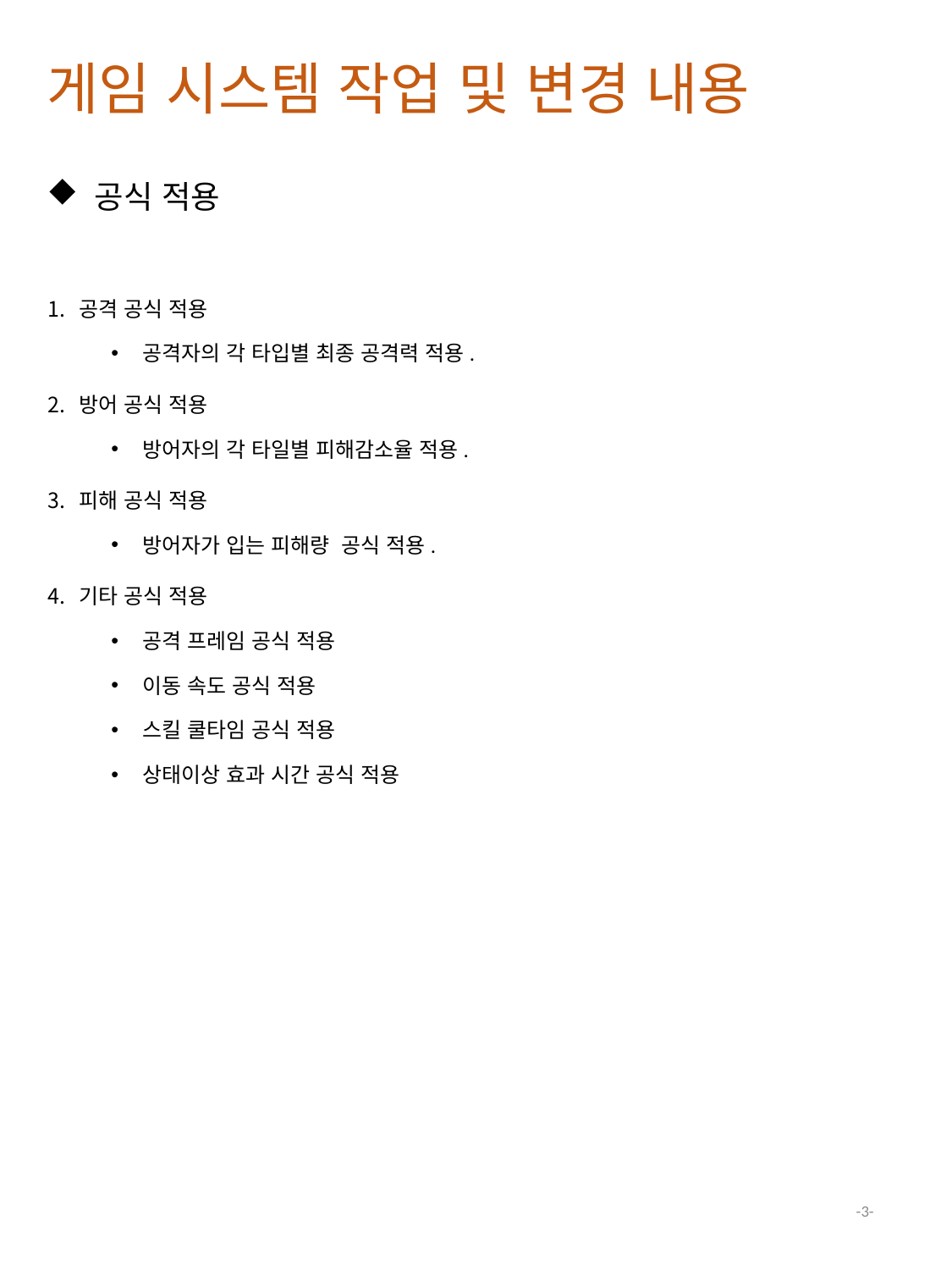

게임 시스템 작업 및 변경 내용
공식 적용
공격 공식 적용
공격자의 각 타입별 최종 공격력 적용.
방어 공식 적용
방어자의 각 타일별 피해감소율 적용.
피해 공식 적용
방어자가 입는 피해량  공식 적용.
기타 공식 적용
공격 프레임 공식 적용
이동 속도 공식 적용
스킬 쿨타임 공식 적용
상태이상 효과 시간 공식 적용
-3-